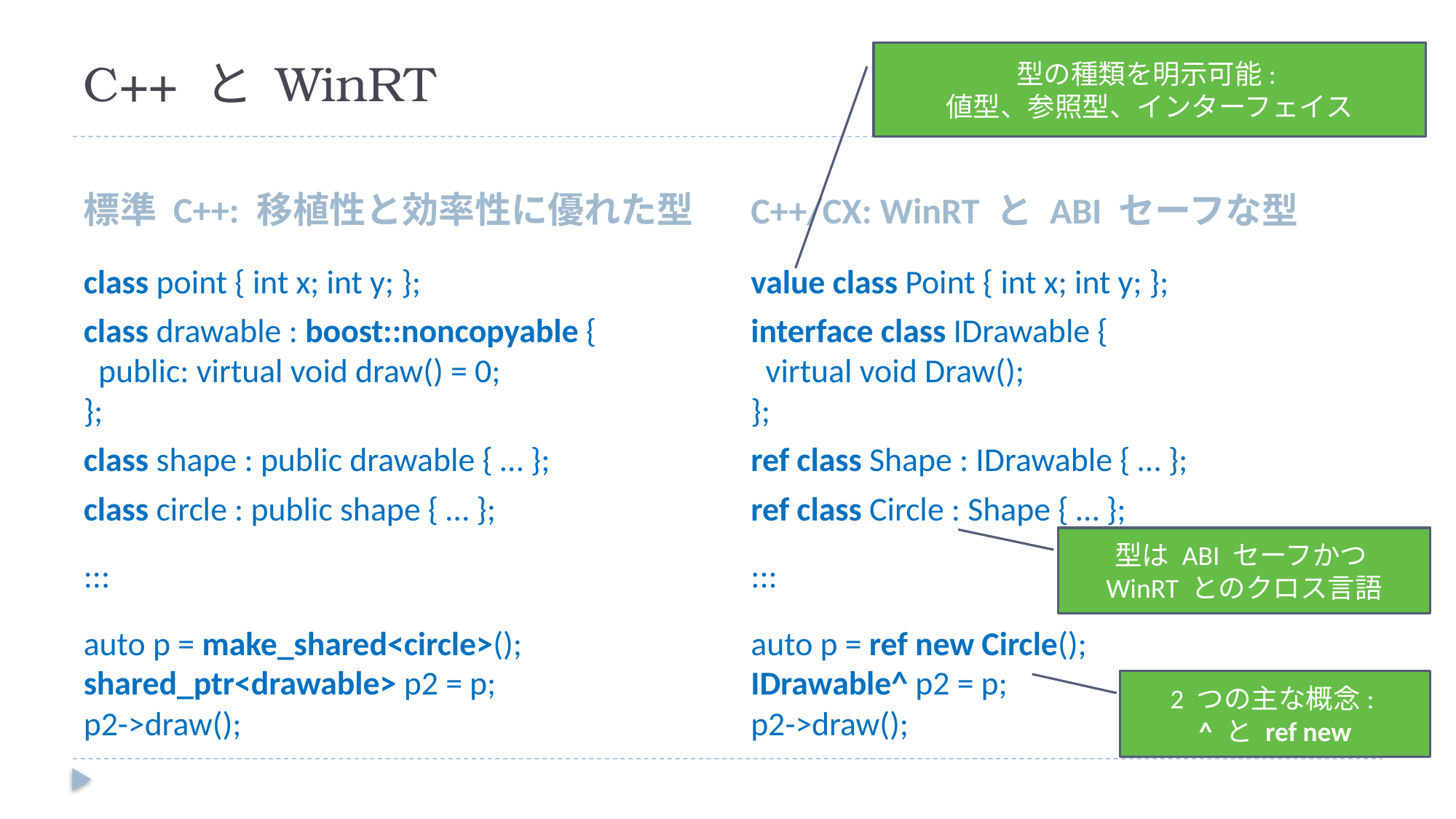

# C++ と WinRT
型の種類を明示可能:
値型、参照型、インターフェイス
標準 C++: 移植性と効率性に優れた型
C++/CX: WinRT と ABI セーフな型
class point { int x; int y; };
class drawable : boost::noncopyable {
  public: virtual void draw() = 0;
};
class shape : public drawable { … };
class circle : public shape { … };
:::
auto p = make_shared<circle>();
shared_ptr<drawable> p2 = p;
p2->draw();
value class Point { int x; int y; };
interface class IDrawable {
  virtual void Draw();
};
ref class Shape : IDrawable { … };
ref class Circle : Shape { … };
:::
auto p = ref new Circle();
IDrawable^ p2 = p;
p2->draw();
型は ABI セーフかつ
WinRT とのクロス言語
2 つの主な概念:
^ と ref new